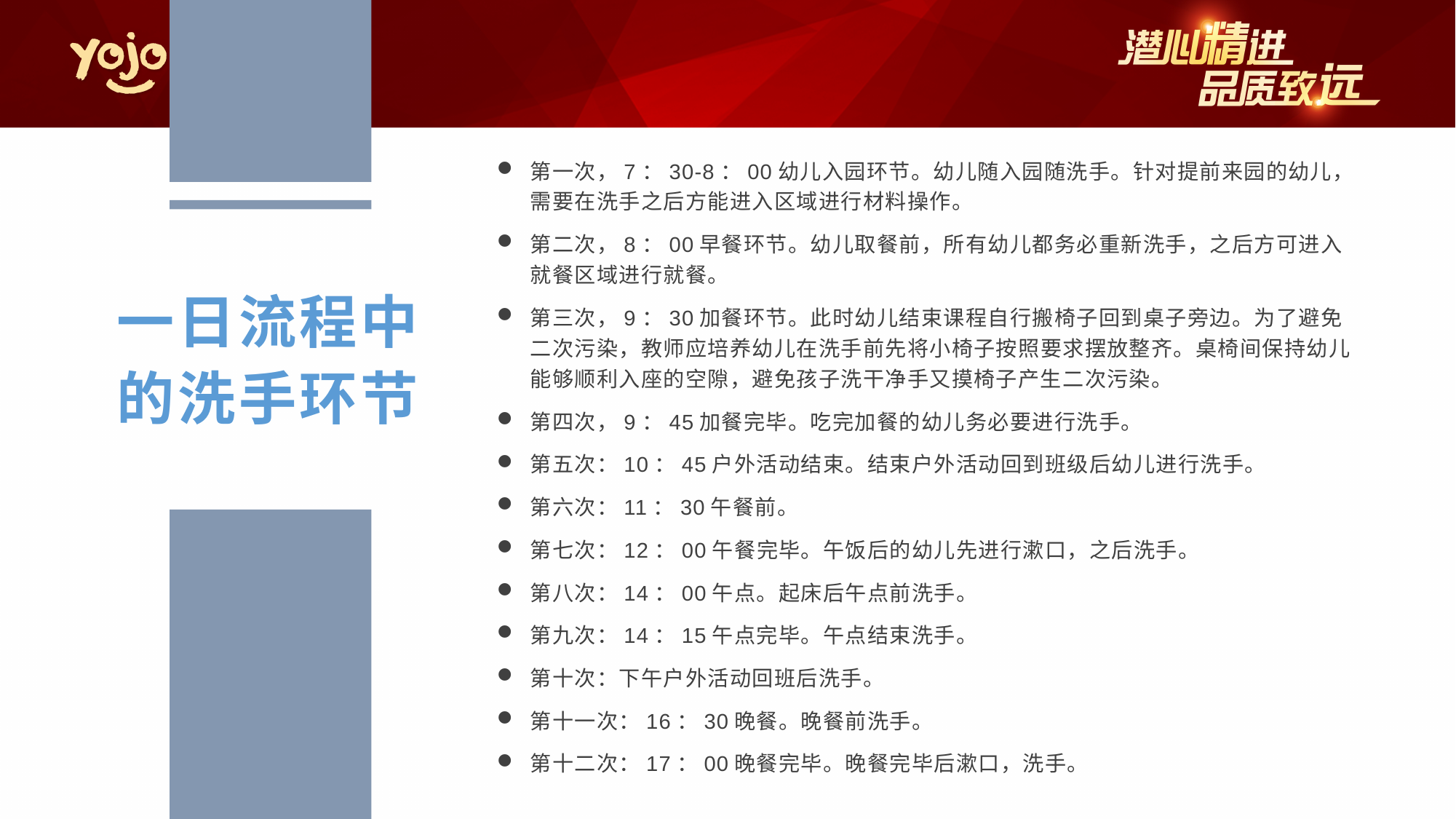

第一次，7：30-8：00幼儿入园环节。幼儿随入园随洗手。针对提前来园的幼儿，需要在洗手之后方能进入区域进行材料操作。
第二次，8：00早餐环节。幼儿取餐前，所有幼儿都务必重新洗手，之后方可进入就餐区域进行就餐。
第三次，9：30加餐环节。此时幼儿结束课程自行搬椅子回到桌子旁边。为了避免二次污染，教师应培养幼儿在洗手前先将小椅子按照要求摆放整齐。桌椅间保持幼儿能够顺利入座的空隙，避免孩子洗干净手又摸椅子产生二次污染。
第四次，9：45加餐完毕。吃完加餐的幼儿务必要进行洗手。
第五次：10：45户外活动结束。结束户外活动回到班级后幼儿进行洗手。
第六次：11：30午餐前。
第七次：12：00午餐完毕。午饭后的幼儿先进行漱口，之后洗手。
第八次：14：00午点。起床后午点前洗手。
第九次：14：15午点完毕。午点结束洗手。
第十次：下午户外活动回班后洗手。
第十一次：16：30晚餐。晚餐前洗手。
第十二次：17：00晚餐完毕。晚餐完毕后漱口，洗手。

一日流程中的洗手环节